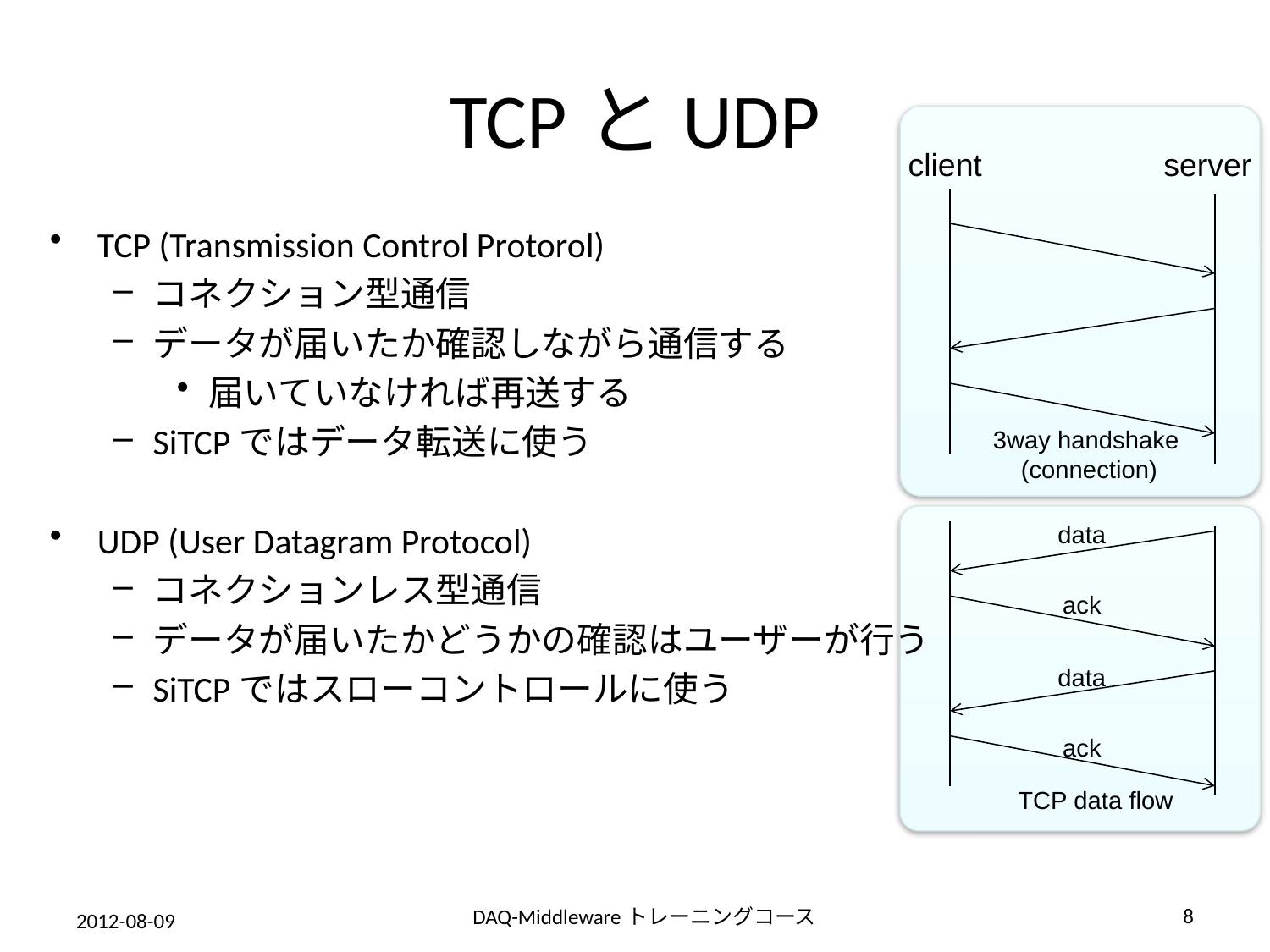

# TCPとUDP

client
server
3way handshake
    (connection)
TCP (Transmission Control Protorol)
コネクション型通信
データが届いたか確認しながら通信する
届いていなければ再送する
SiTCPではデータ転送に使う

UDP (User Datagram Protocol)
コネクションレス型通信
データが届いたかどうかの確認はユーザーが行う
SiTCPではスローコントロールに使う

data
ack
data
ack
TCP data flow
8
DAQ-Middlewareトレーニングコース
2012-08-09